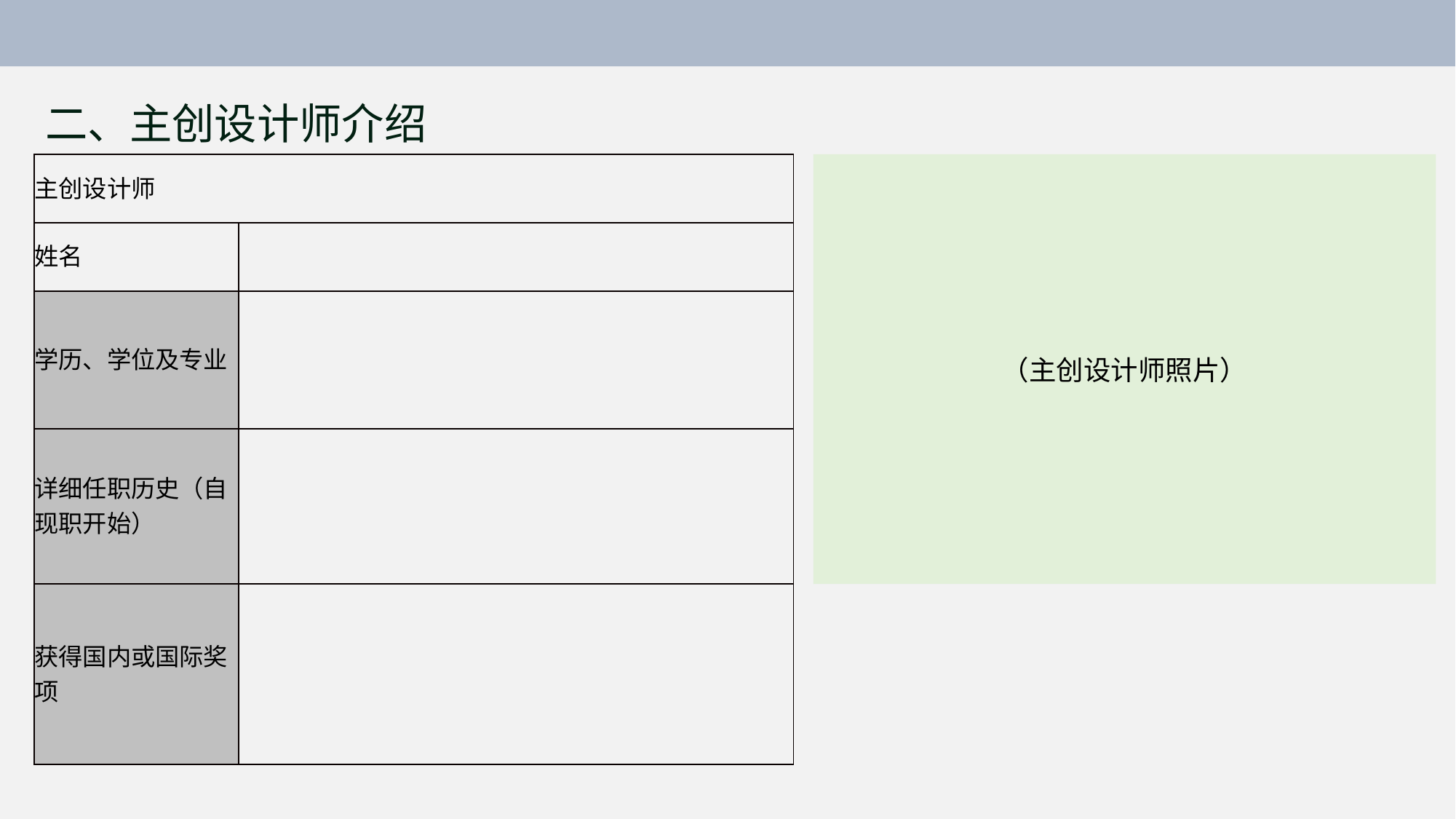

二、主创设计师介绍
（主创设计师照片）
| 主创设计师 |  |
| --- | --- |
| 姓名 |  |
| 学历、学位及专业 |  |
| 详细任职历史（自现职开始） |  |
| 获得国内或国际奖项 |  |